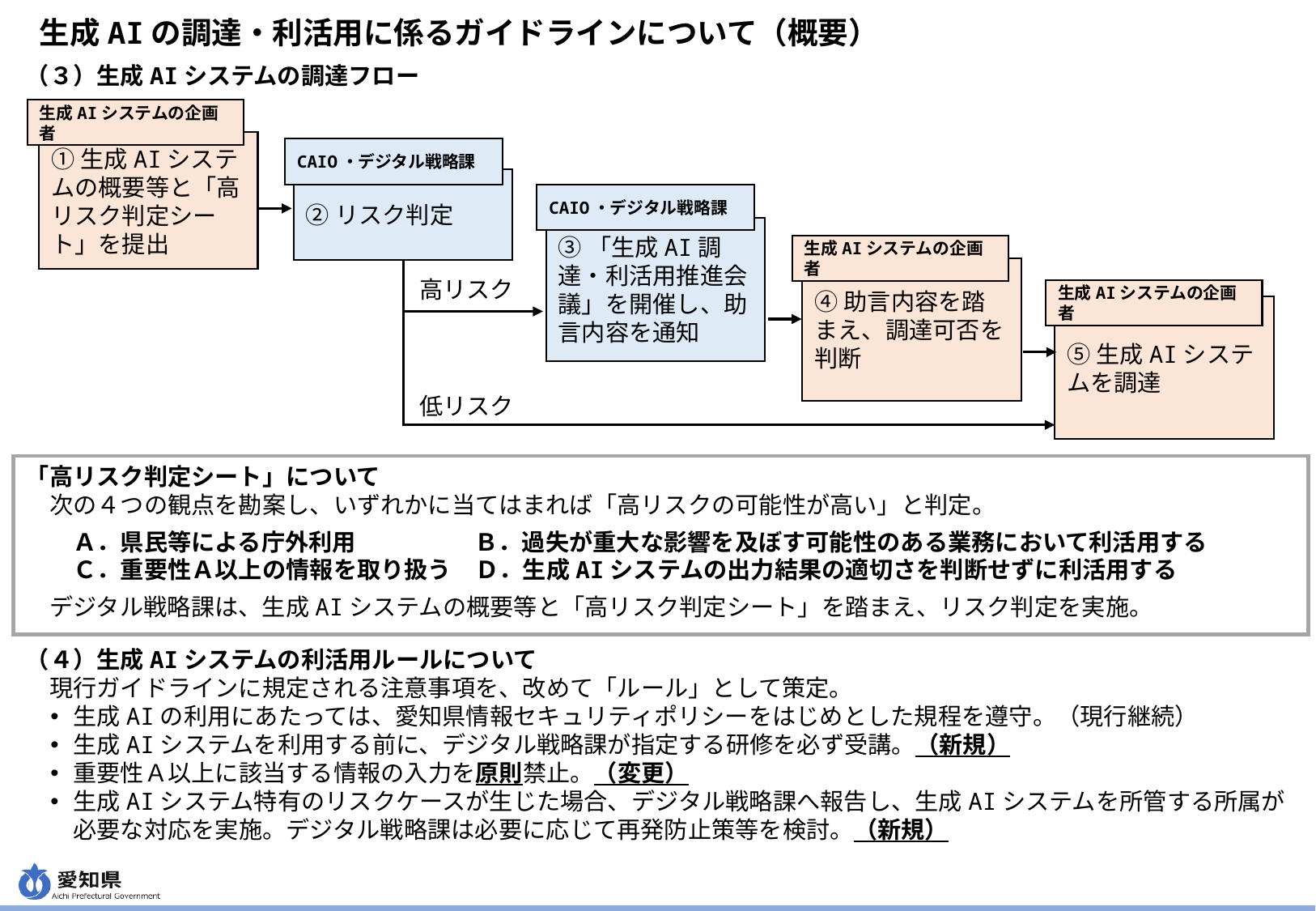

生成AIの調達・利活用に係るガイドラインについて（概要）
（３）生成AIシステムの調達フロー
生成AIシステムの企画者
①生成AIシステムの概要等と「高リスク判定シート」を提出
CAIO・デジタル戦略課
②リスク判定
CAIO・デジタル戦略課
③「生成AI調達・利活用推進会議」を開催し、助言内容を通知
生成AIシステムの企画者
④助言内容を踏まえ、調達可否を判断
高リスク
生成AIシステムの企画者
⑤生成AIシステムを調達
低リスク
「高リスク判定シート」について
　次の４つの観点を勘案し、いずれかに当てはまれば「高リスクの可能性が高い」と判定。

　　Ａ．県民等による庁外利用　　　　　Ｂ．過失が重大な影響を及ぼす可能性のある業務において利活用する
　　Ｃ．重要性Ａ以上の情報を取り扱う　Ｄ．生成AIシステムの出力結果の適切さを判断せずに利活用する

　デジタル戦略課は、生成AIシステムの概要等と「高リスク判定シート」を踏まえ、リスク判定を実施。
（４）生成AIシステムの利活用ルールについて
　現行ガイドラインに規定される注意事項を、改めて「ルール」として策定。
生成AIの利用にあたっては、愛知県情報セキュリティポリシーをはじめとした規程を遵守。（現行継続）
生成AIシステムを利用する前に、デジタル戦略課が指定する研修を必ず受講。（新規）
重要性Ａ以上に該当する情報の入力を原則禁止。（変更）
生成AIシステム特有のリスクケースが生じた場合、デジタル戦略課へ報告し、生成AIシステムを所管する所属が必要な対応を実施。デジタル戦略課は必要に応じて再発防止策等を検討。（新規）